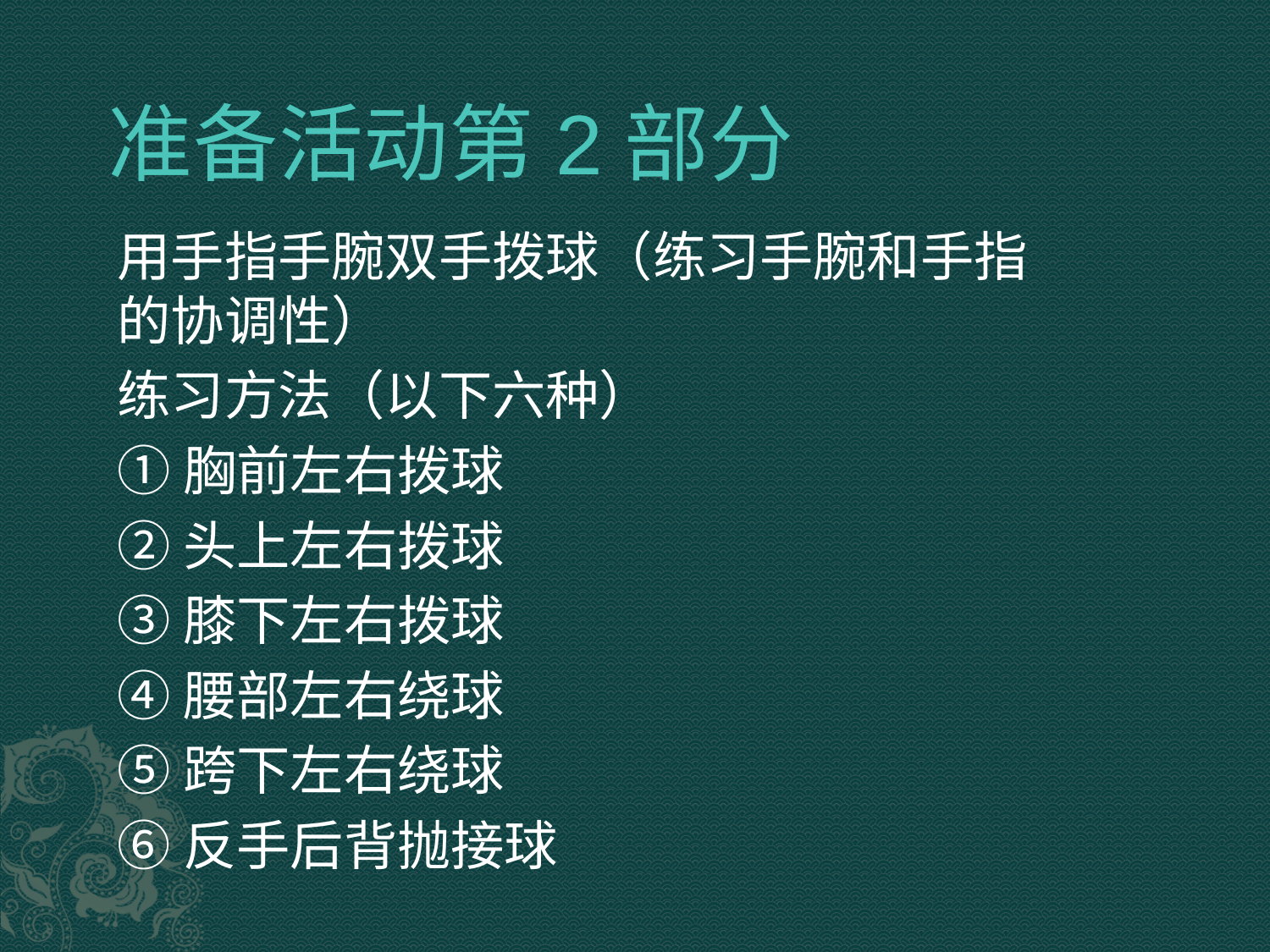

# 准备活动第2部分
用手指手腕双手拨球（练习手腕和手指的协调性）
练习方法（以下六种）
①胸前左右拨球
②头上左右拨球
③膝下左右拨球
④腰部左右绕球
⑤跨下左右绕球
⑥反手后背抛接球